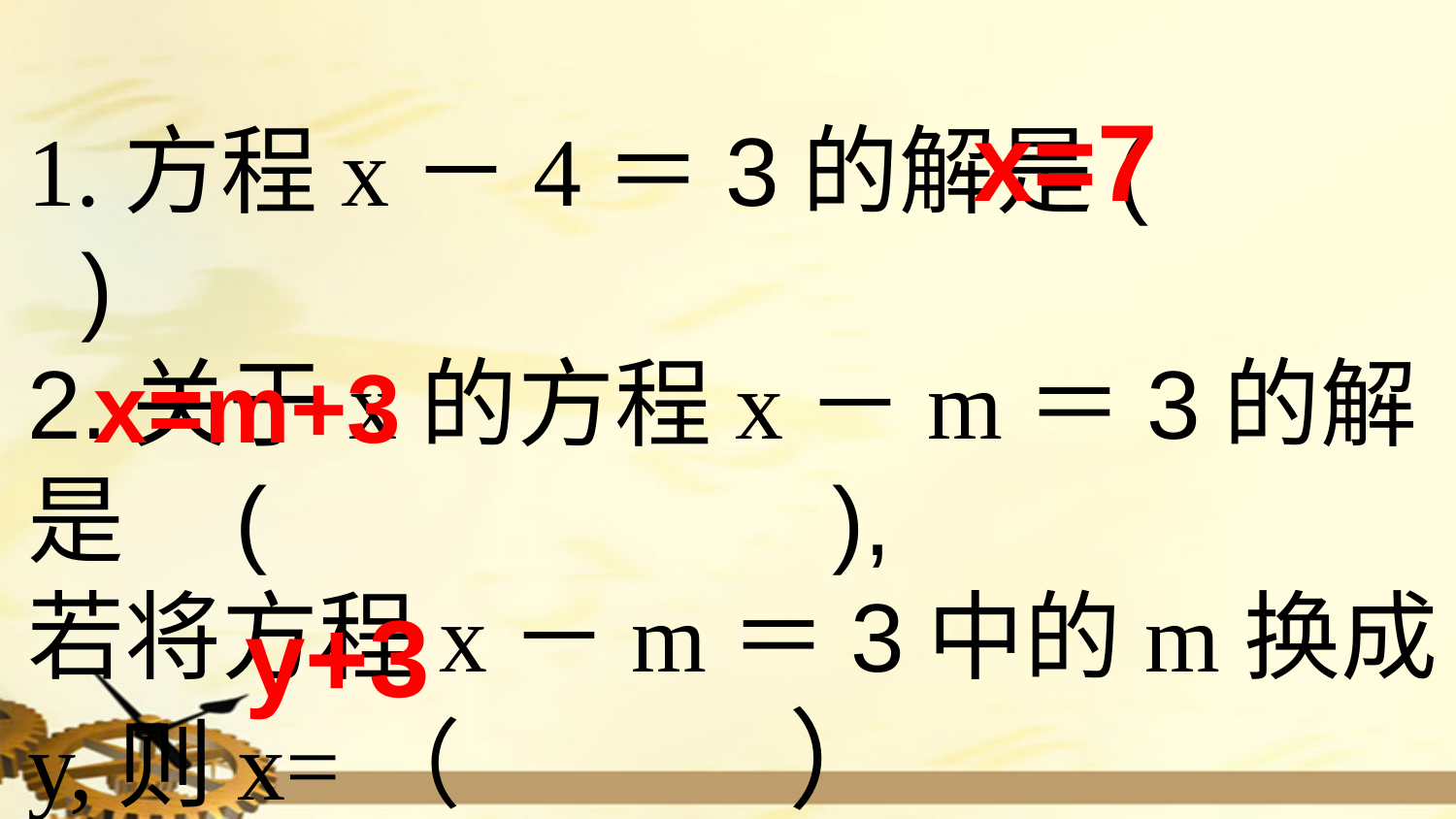

x=7
1.方程x－4＝3的解是(             )
2.关于x的方程x－m＝3的解是    (                     ),
若将方程x－m＝3中的m换成y,则x=（               ）
x=m+3
y+3